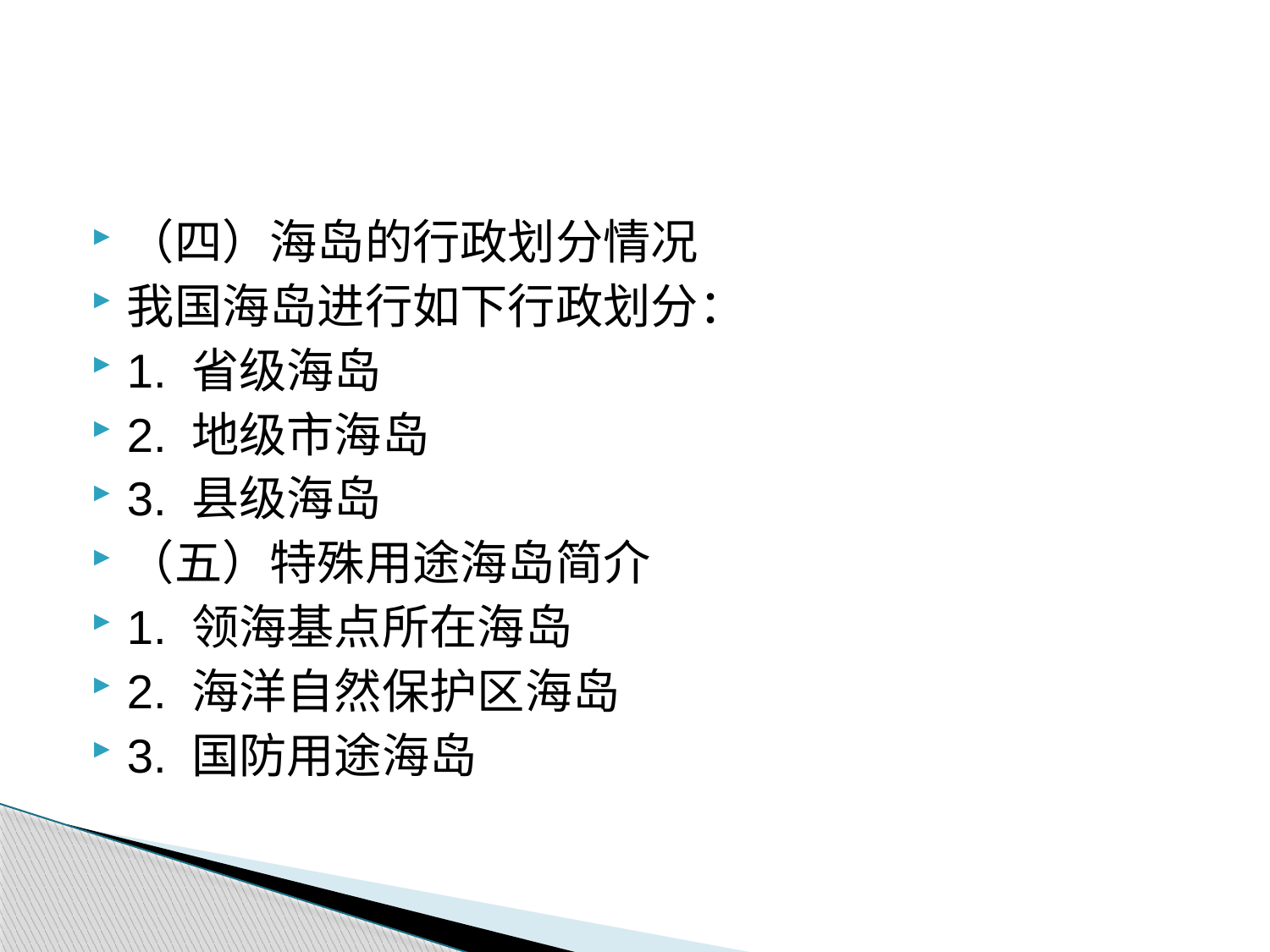

#
（四）海岛的行政划分情况
我国海岛进行如下行政划分：
1. 省级海岛
2. 地级市海岛
3. 县级海岛
（五）特殊用途海岛简介
1. 领海基点所在海岛
2. 海洋自然保护区海岛
3. 国防用途海岛